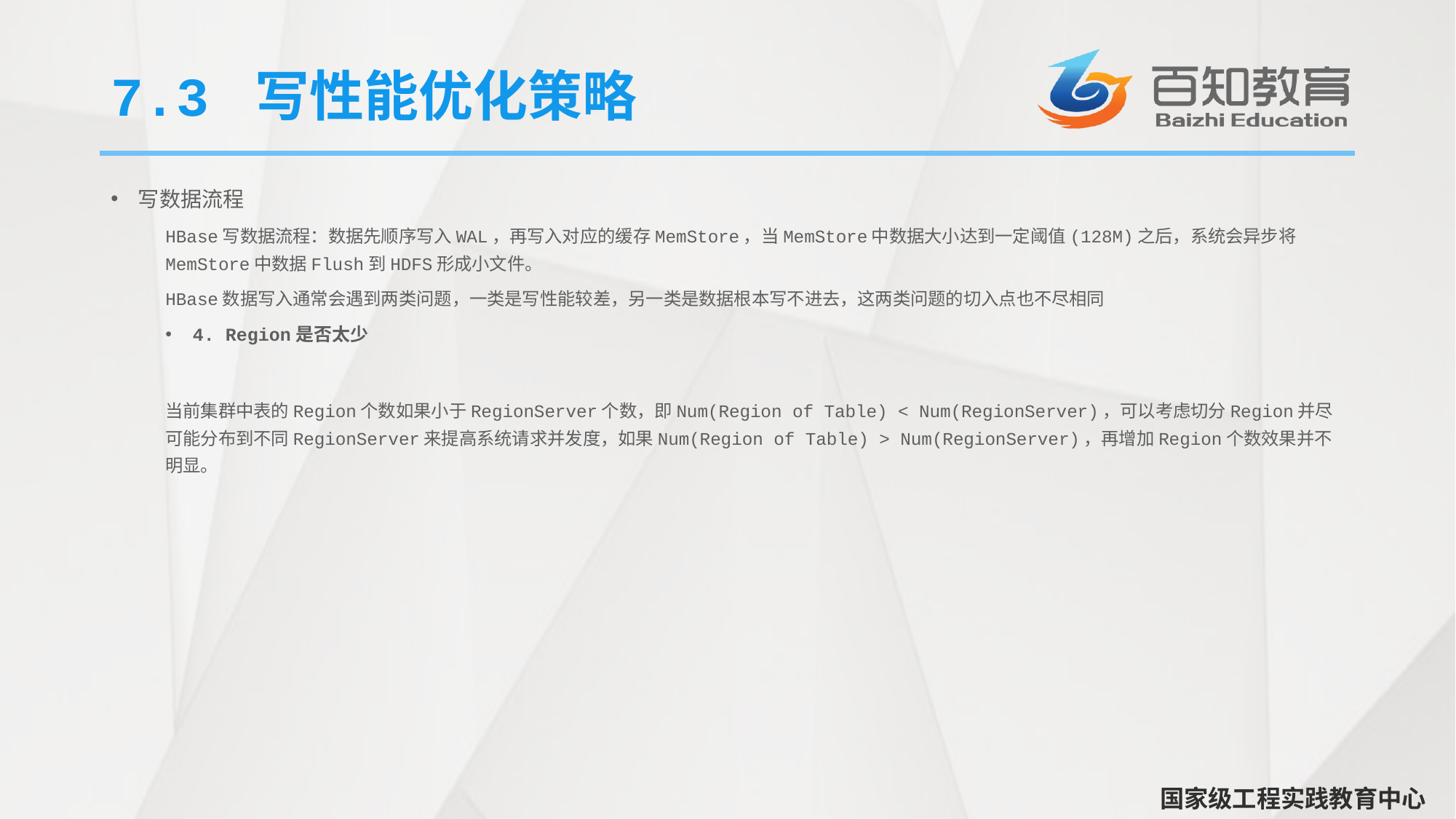

# 7.3 写性能优化策略
写数据流程
HBase写数据流程：数据先顺序写入WAL，再写入对应的缓存MemStore，当MemStore中数据大小达到一定阈值(128M)之后，系统会异步将MemStore中数据Flush到HDFS形成小文件。
HBase数据写入通常会遇到两类问题，一类是写性能较差，另一类是数据根本写不进去，这两类问题的切入点也不尽相同
4. Region是否太少

当前集群中表的Region个数如果小于RegionServer个数，即Num(Region of Table) < Num(RegionServer)，可以考虑切分Region并尽可能分布到不同RegionServer来提高系统请求并发度，如果Num(Region of Table) > Num(RegionServer)，再增加Region个数效果并不明显。